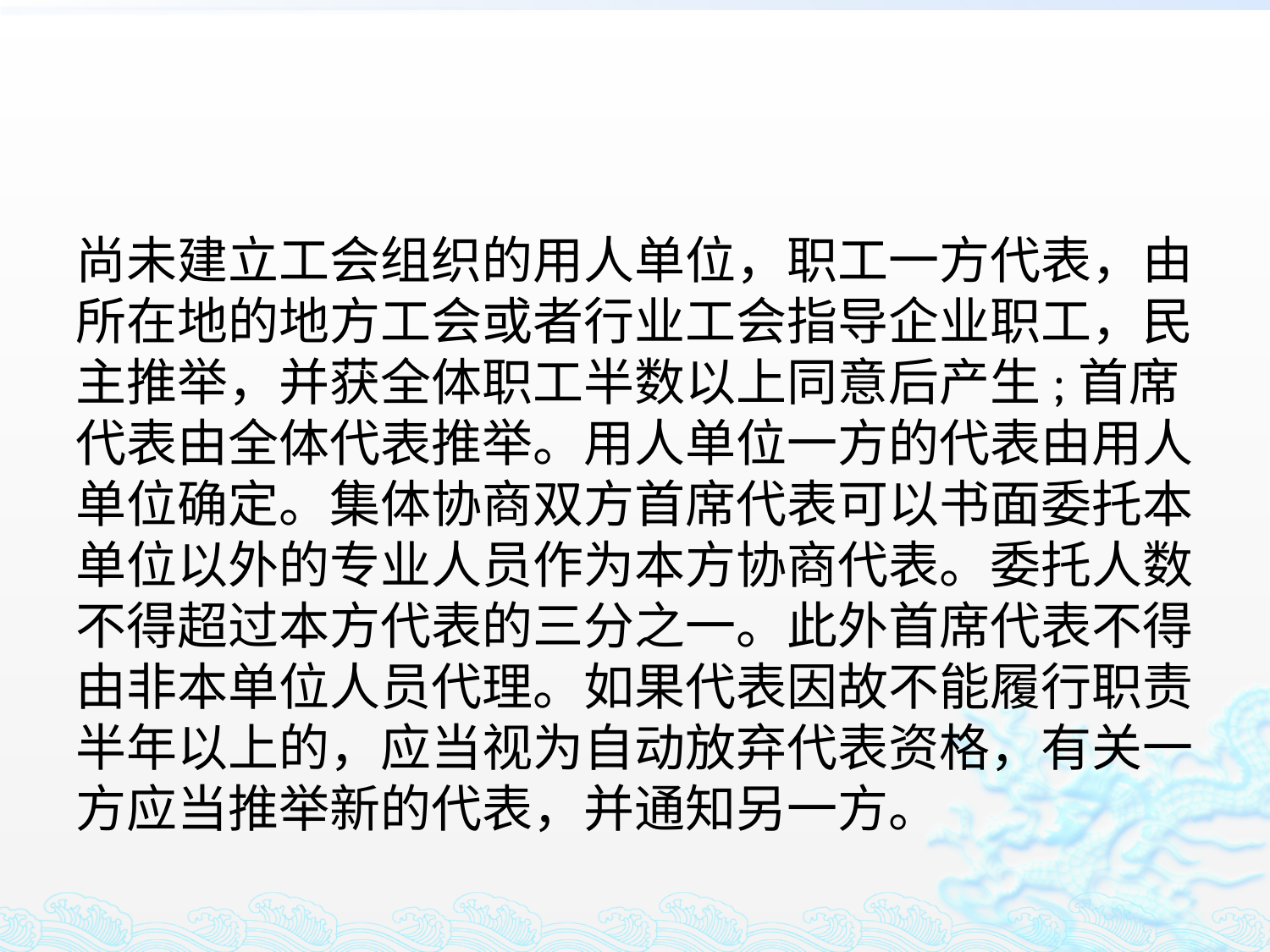

#
尚未建立工会组织的用人单位，职工一方代表，由所在地的地方工会或者行业工会指导企业职工，民主推举，并获全体职工半数以上同意后产生;首席代表由全体代表推举。用人单位一方的代表由用人单位确定。集体协商双方首席代表可以书面委托本单位以外的专业人员作为本方协商代表。委托人数不得超过本方代表的三分之一。此外首席代表不得由非本单位人员代理。如果代表因故不能履行职责半年以上的，应当视为自动放弃代表资格，有关一方应当推举新的代表，并通知另一方。